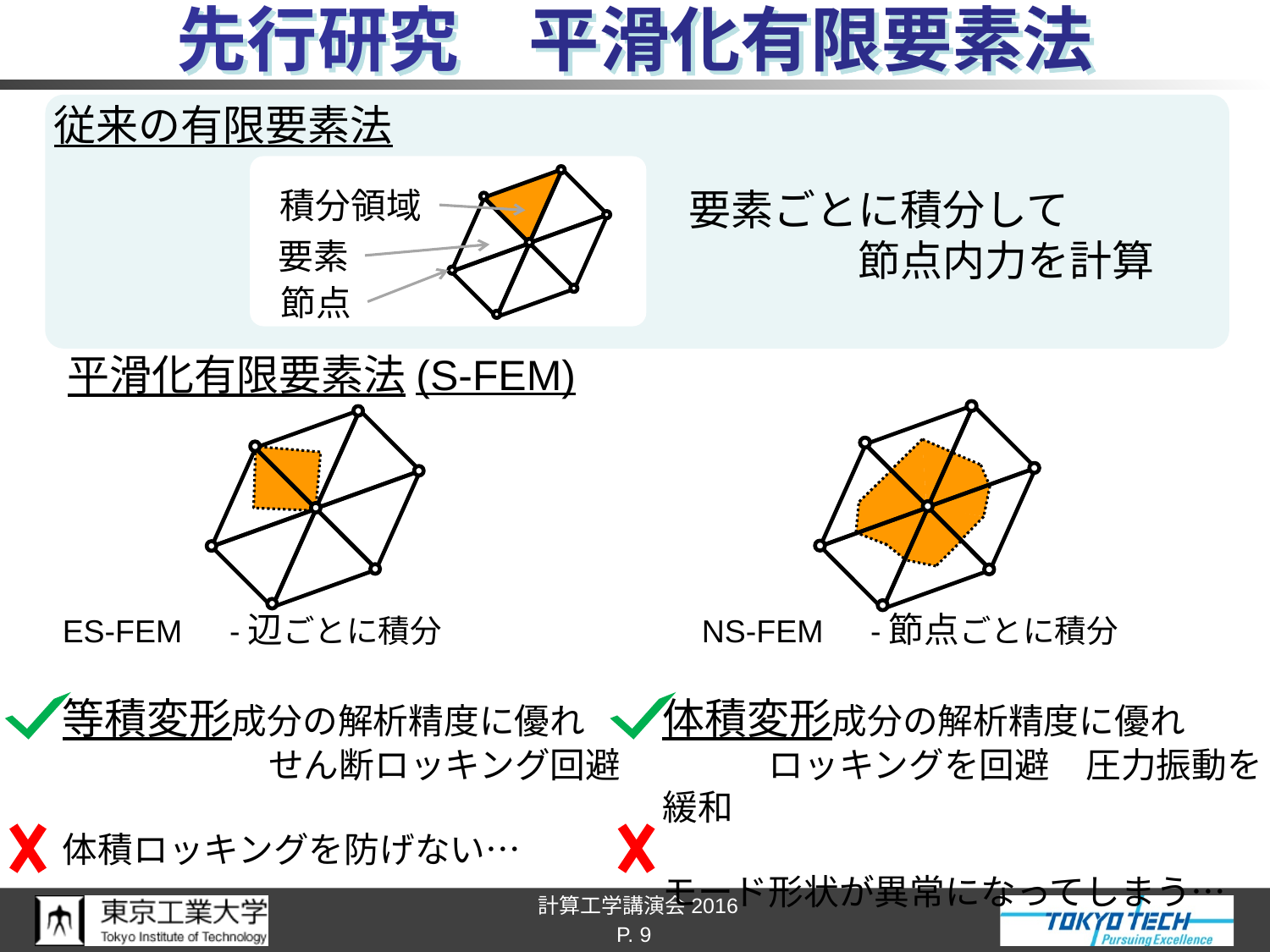

# 先行研究　平滑化有限要素法
従来の有限要素法

					要素ごとに積分して
					　　　　節点内力を計算

積分領域
要素
節点
平滑化有限要素法(S-FEM)

ES-FEM　-辺ごとに積分

等積変形成分の解析精度に優れ
	         せん断ロッキング回避

体積ロッキングを防げない…
　NS-FEM　-節点ごとに積分

体積変形成分の解析精度に優れ
　　　ロッキングを回避　圧力振動を緩和

モード形状が異常になってしまう…

P. 9